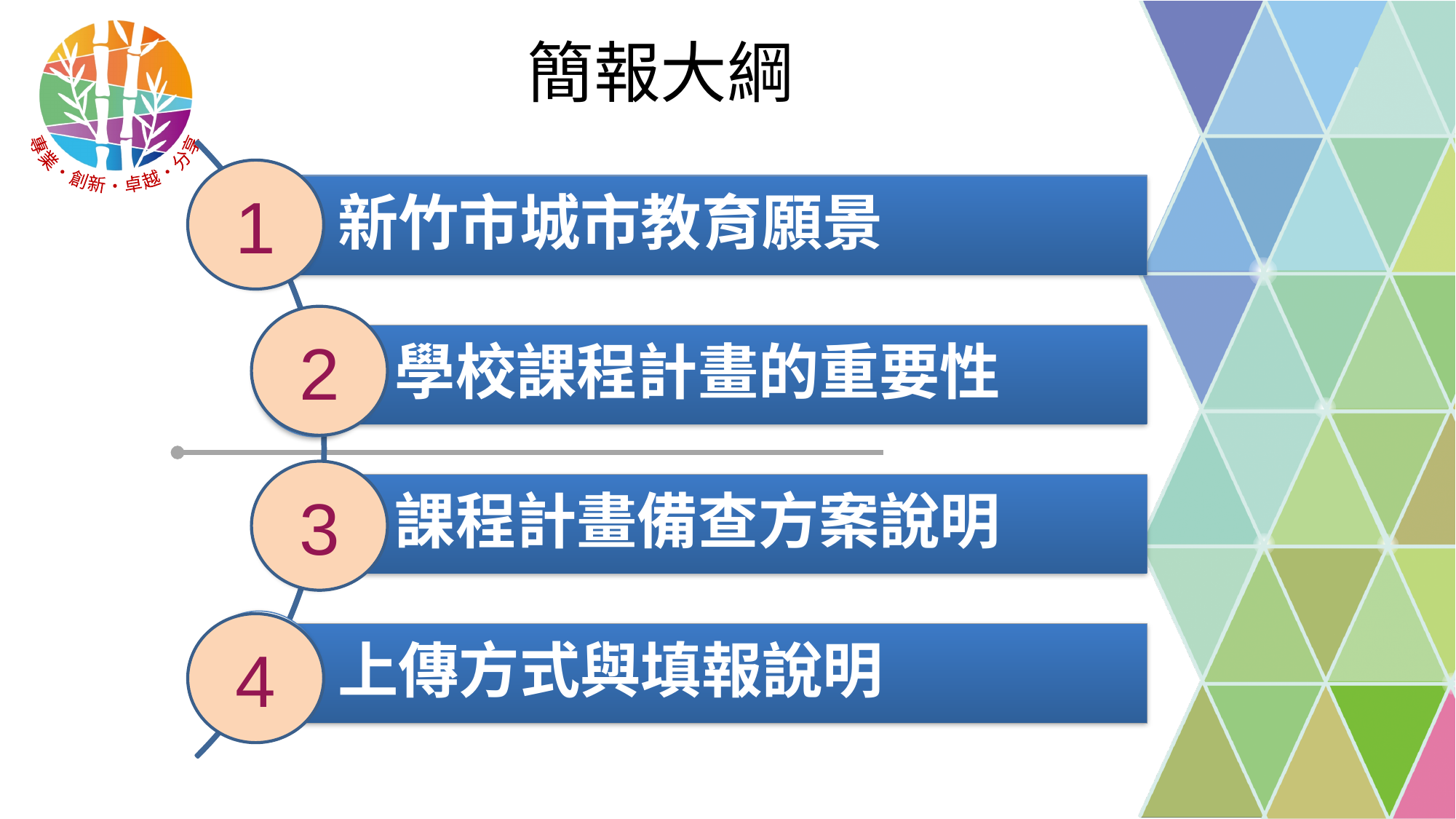

簡報大綱
新竹市城市教育願景
學校課程計畫的重要性
課程計畫備查方案說明
上傳方式與填報說明
1
2
3
4